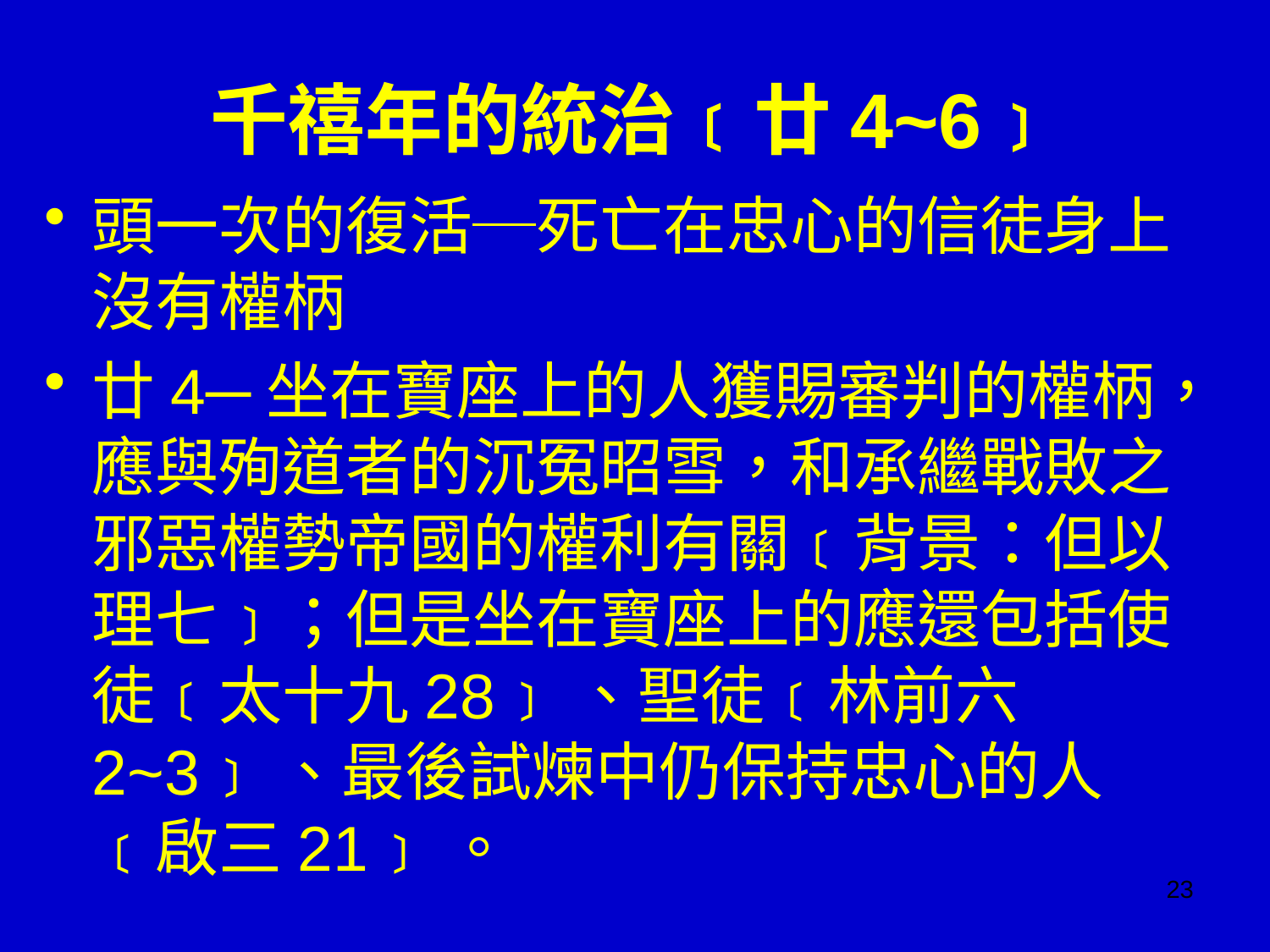

# 千禧年的統治﹝廿4~6﹞
頭一次的復活─死亡在忠心的信徒身上沒有權柄
廿4─坐在寶座上的人獲賜審判的權柄，應與殉道者的沉冤昭雪，和承繼戰敗之邪惡權勢帝國的權利有關﹝背景：但以理七﹞；但是坐在寶座上的應還包括使徒﹝太十九28﹞、聖徒﹝林前六2~3﹞、最後試煉中仍保持忠心的人﹝啟三21﹞。
23